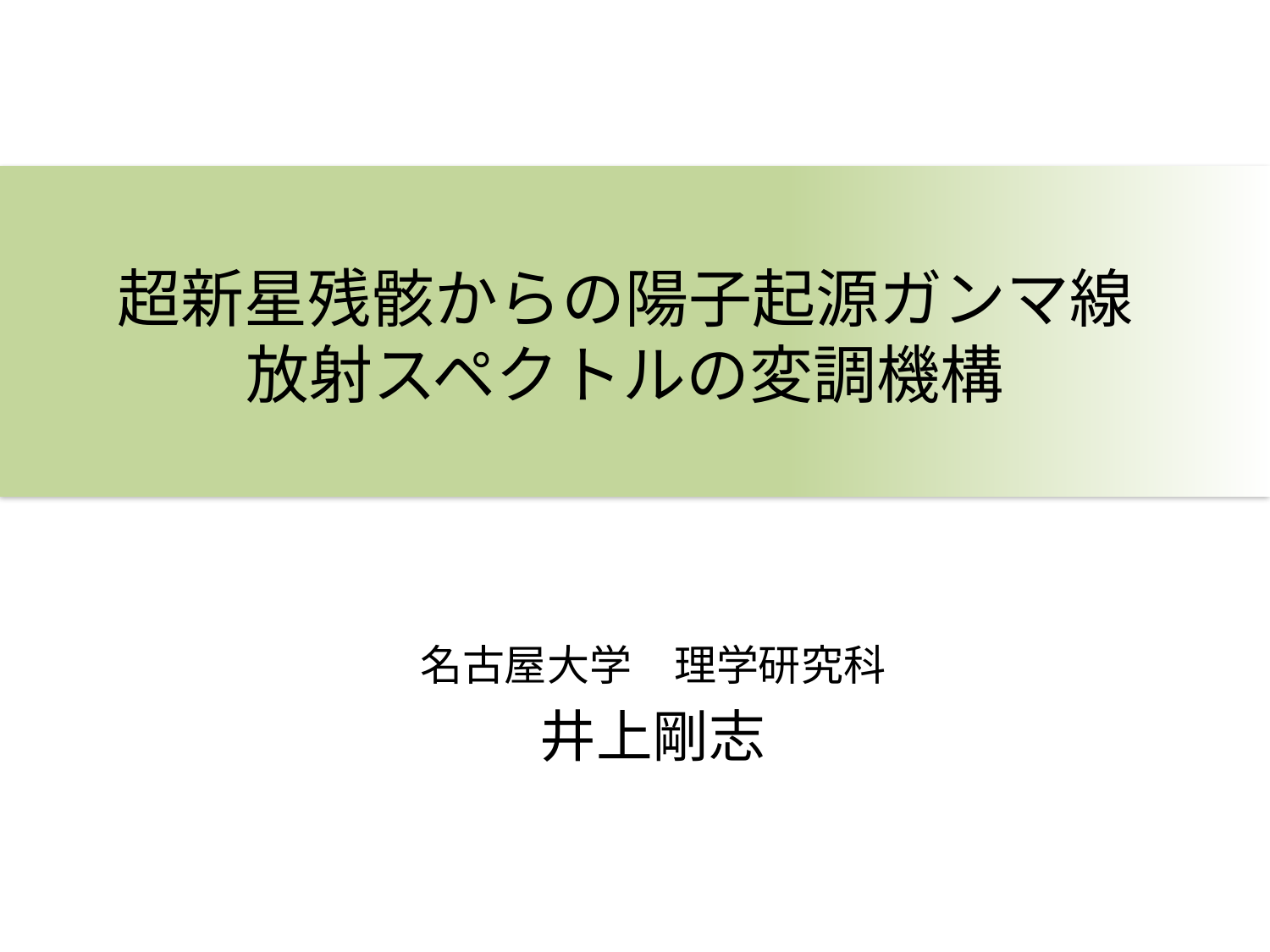

超新星残骸からの陽子起源ガンマ線
放射スペクトルの変調機構
名古屋大学　理学研究科
井上剛志